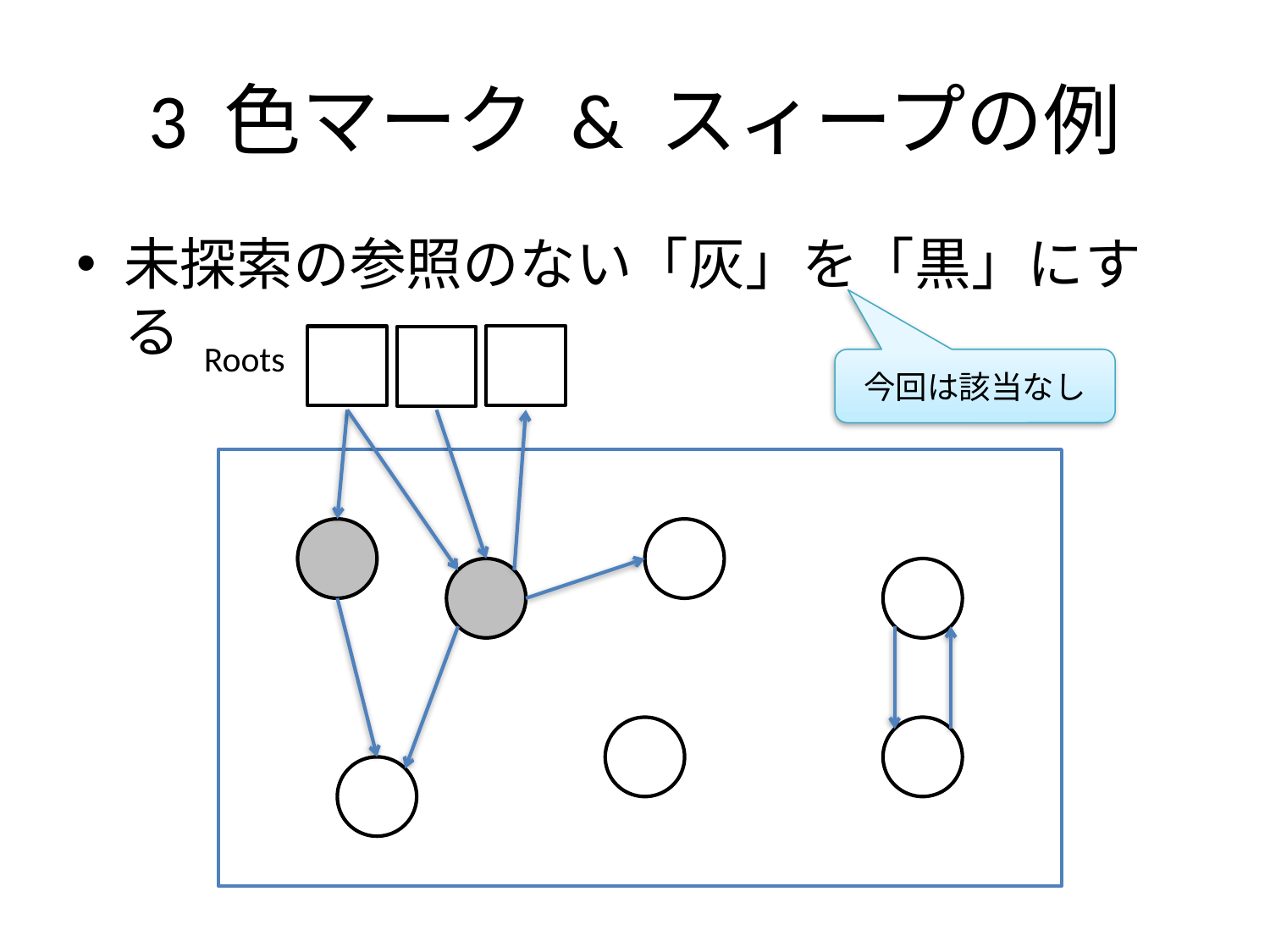

# 3 色マーク & スィープの例
未探索の参照のない「灰」を「黒」にする

Roots
今回は該当なし